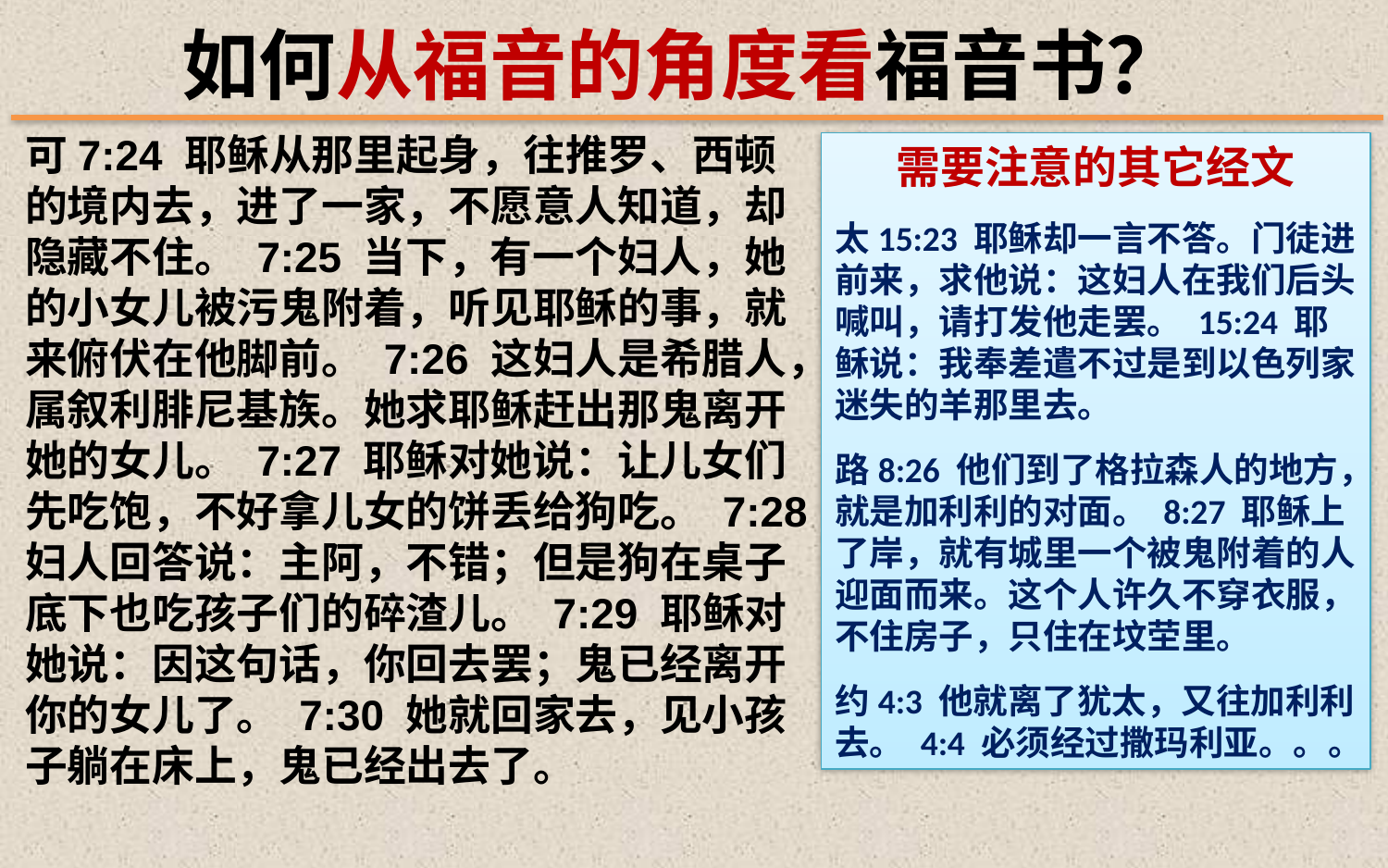

如何从福音的角度看福音书？
可7:24 耶稣从那里起身，往推罗、西顿的境内去，进了一家，不愿意人知道，却隐藏不住。 7:25 当下，有一个妇人，她的小女儿被污鬼附着，听见耶稣的事，就来俯伏在他脚前。 7:26 这妇人是希腊人，属叙利腓尼基族。她求耶稣赶出那鬼离开她的女儿。 7:27 耶稣对她说：让儿女们先吃饱，不好拿儿女的饼丢给狗吃。 7:28 妇人回答说：主阿，不错；但是狗在桌子底下也吃孩子们的碎渣儿。 7:29 耶稣对她说：因这句话，你回去罢；鬼已经离开你的女儿了。 7:30 她就回家去，见小孩子躺在床上，鬼已经出去了。
需要注意的其它经文
太15:23 耶稣却一言不答。门徒进前来，求他说：这妇人在我们后头喊叫，请打发他走罢。 15:24 耶稣说：我奉差遣不过是到以色列家迷失的羊那里去。
路8:26 他们到了格拉森人的地方，就是加利利的对面。 8:27 耶稣上了岸，就有城里一个被鬼附着的人迎面而来。这个人许久不穿衣服，不住房子，只住在坟茔里。
约4:3 他就离了犹太，又往加利利去。 4:4 必须经过撒玛利亚。。。